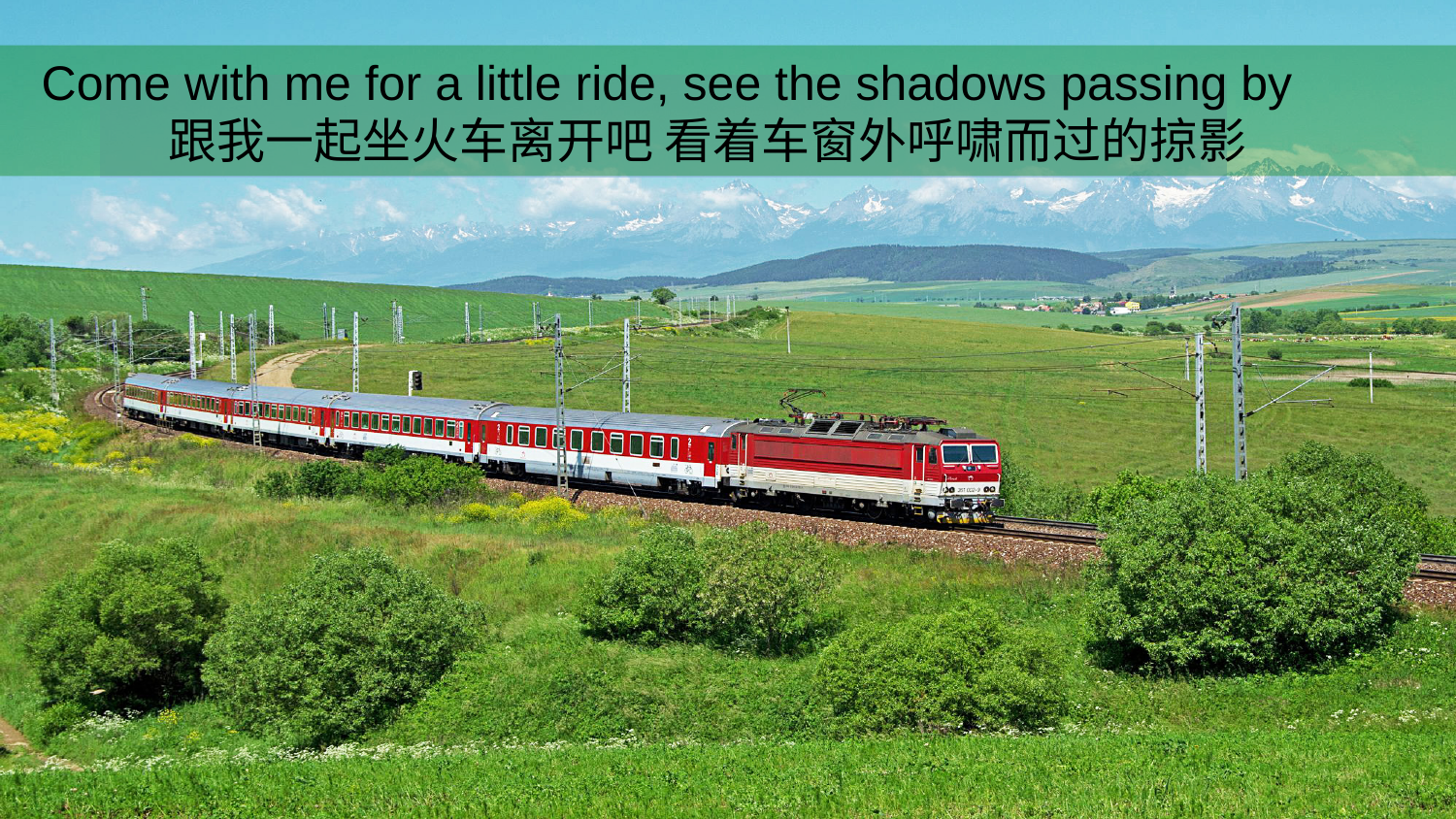

Come with me for a little ride, see the shadows passing by
             跟我一起坐火车离开吧 看着车窗外呼啸而过的掠影